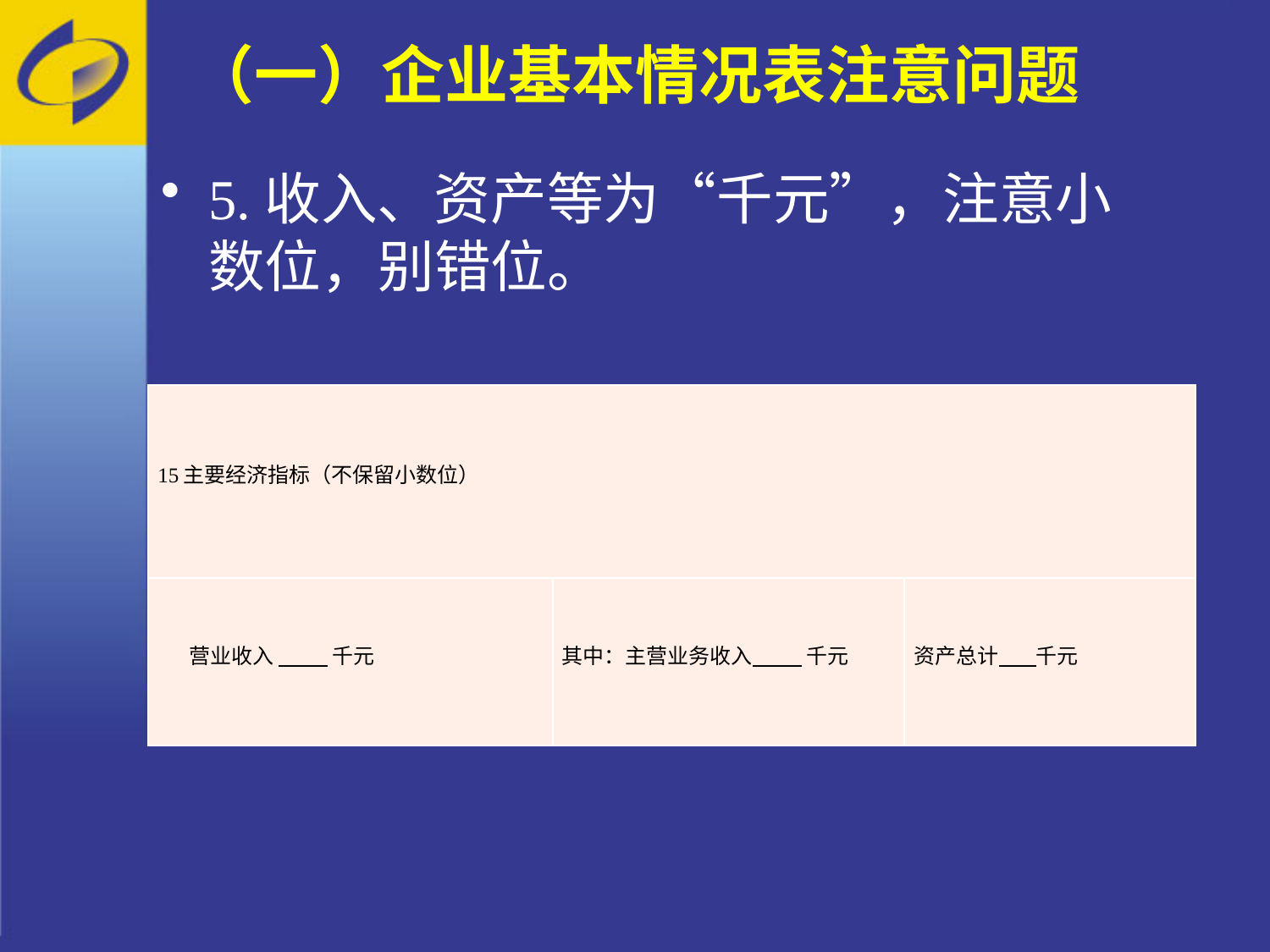

# （一）企业基本情况表注意问题
5.收入、资产等为“千元”，注意小数位，别错位。

| 15主要经济指标（不保留小数位） |  |  |
| --- | --- | --- |
| 营业收入 　 千元 | 其中：主营业务收入　 千元 | 资产总计 千元 |